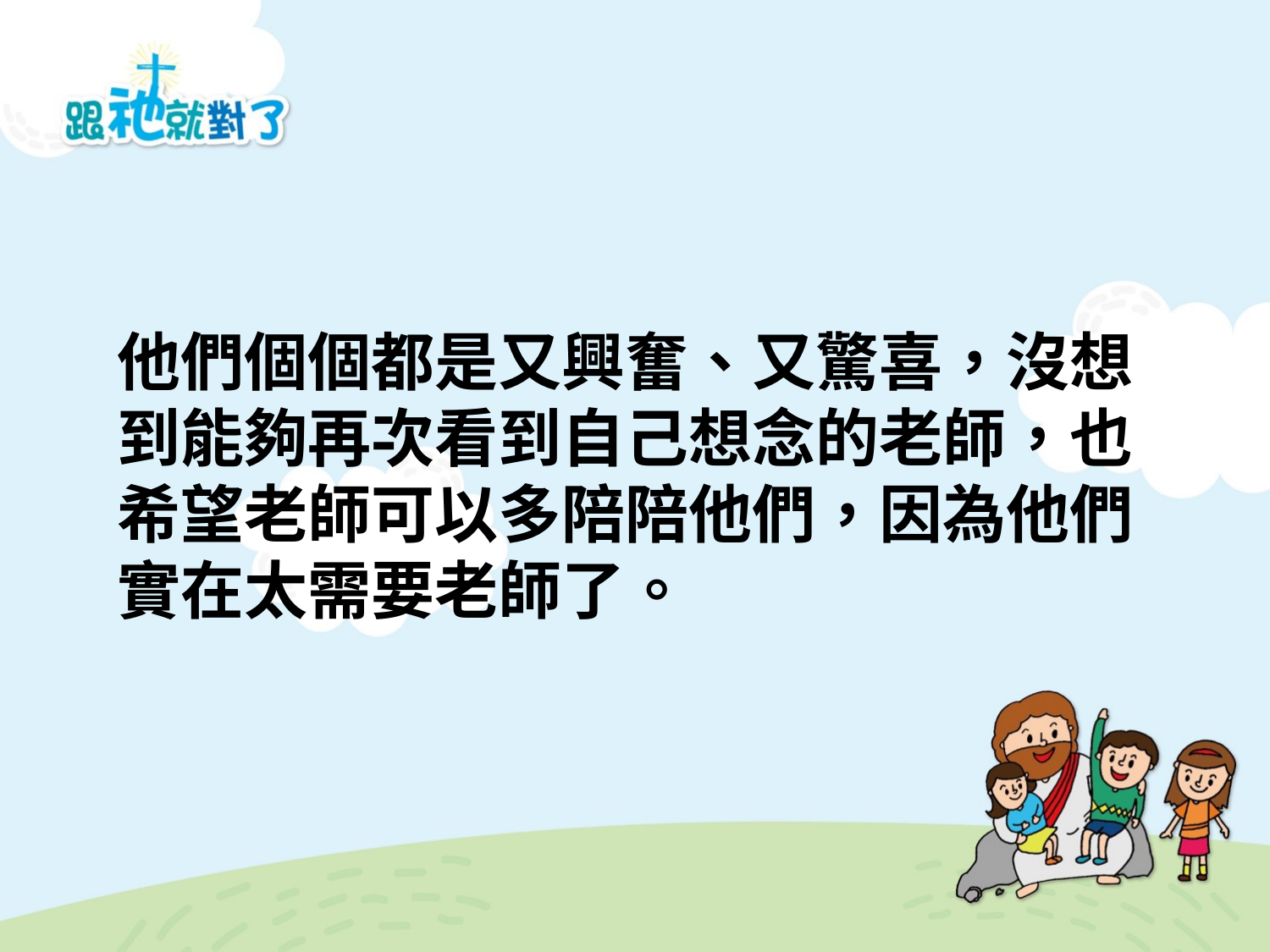

他們個個都是又興奮、又驚喜，沒想到能夠再次看到自己想念的老師，也希望老師可以多陪陪他們，因為他們實在太需要老師了。